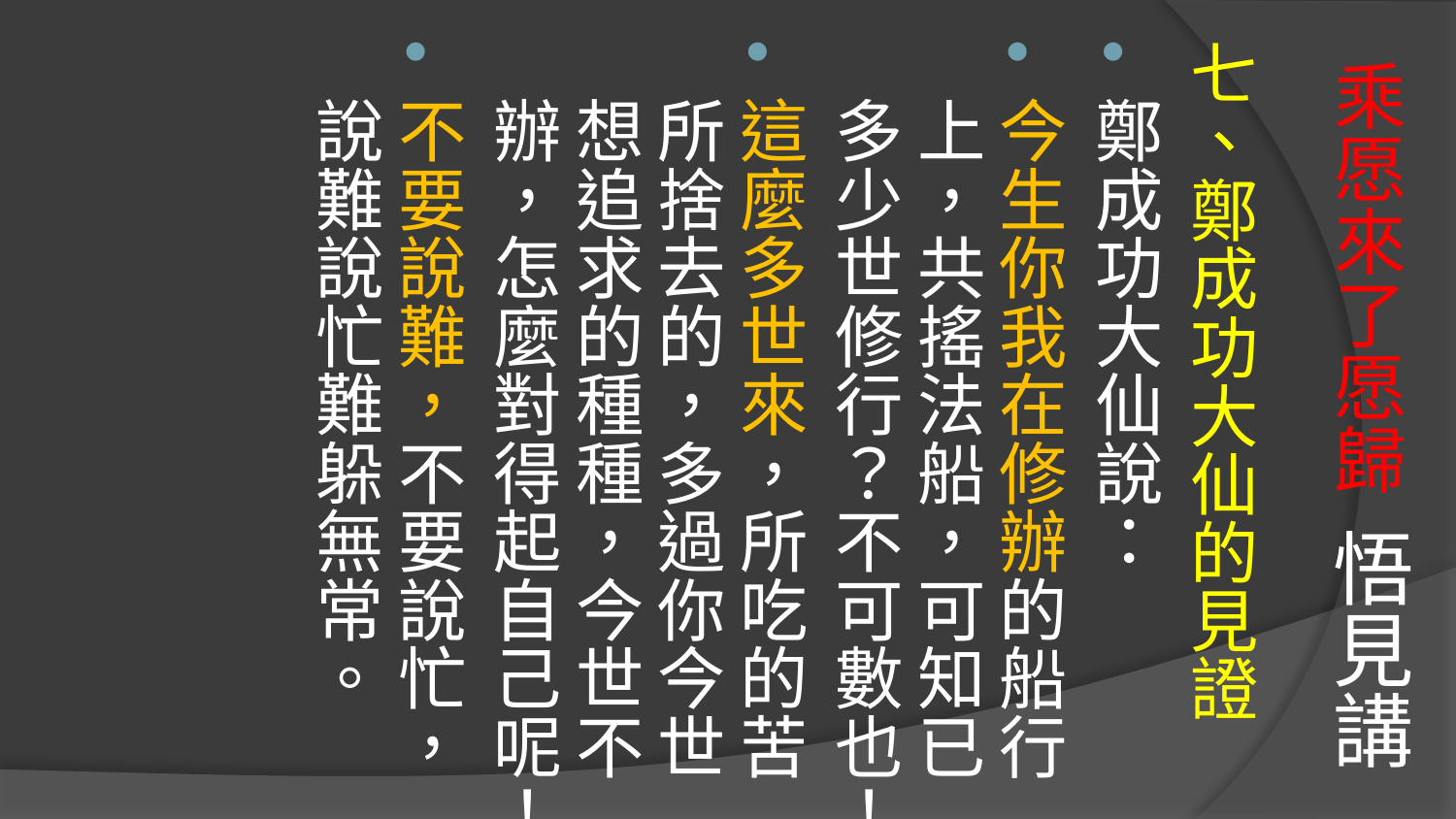

七、鄭成功大仙的見證
鄭成功大仙說：
今生你我在修辦的船行上，共搖法船，可知已多少世修行？不可數也！
這麼多世來，所吃的苦所捨去的，多過你今世想追求的種種，今世不辦，怎麼對得起自己呢！
不要說難，不要說忙，說難說忙難躲無常。

# 乘愿來了愿歸  悟見講